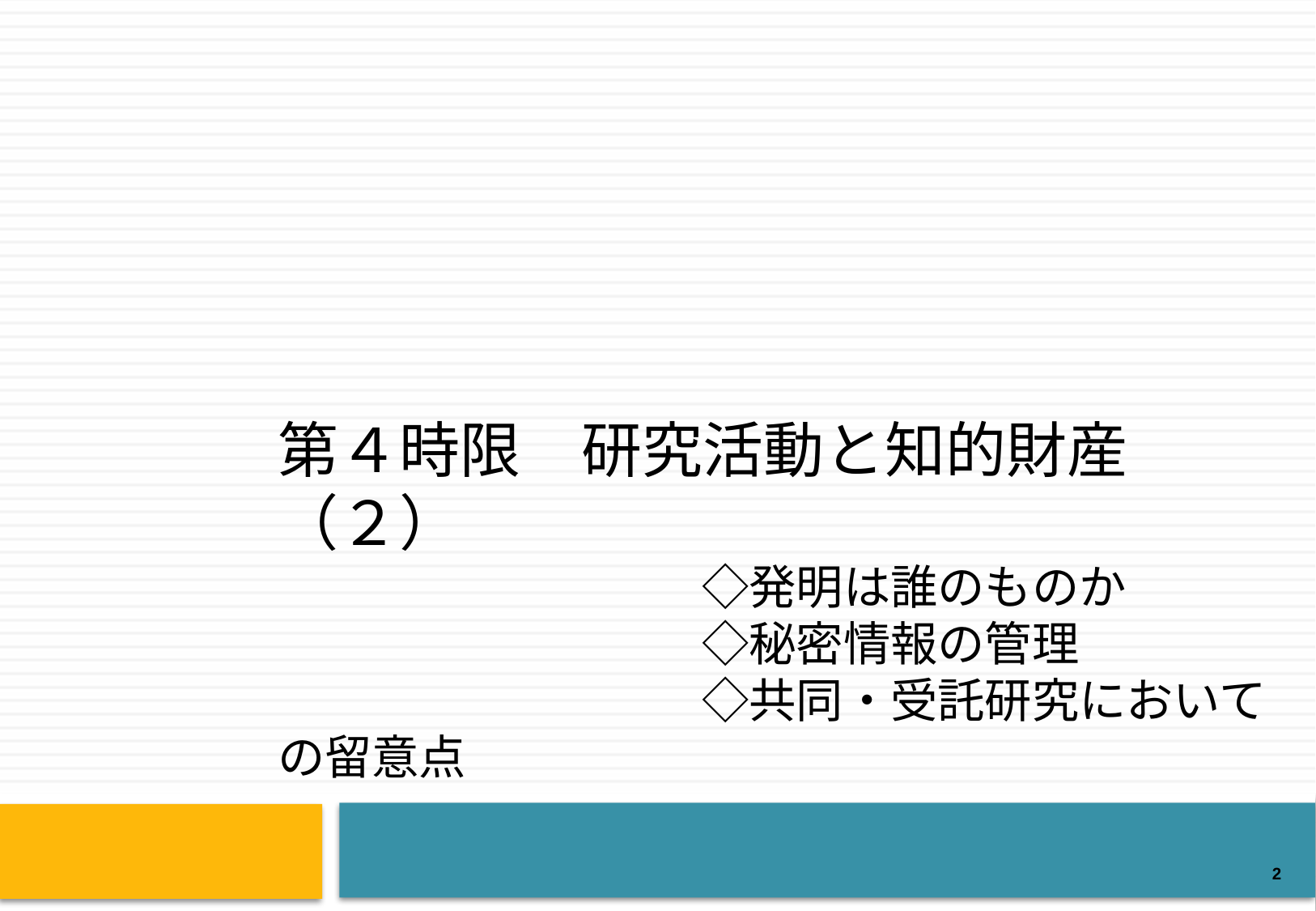

# 第４時限　研究活動と知的財産（２） 　　　　　　　　　◇発明は誰のものか 　　　　　　　　　◇秘密情報の管理 　　　　　　　　　◇共同・受託研究においての留意点

2